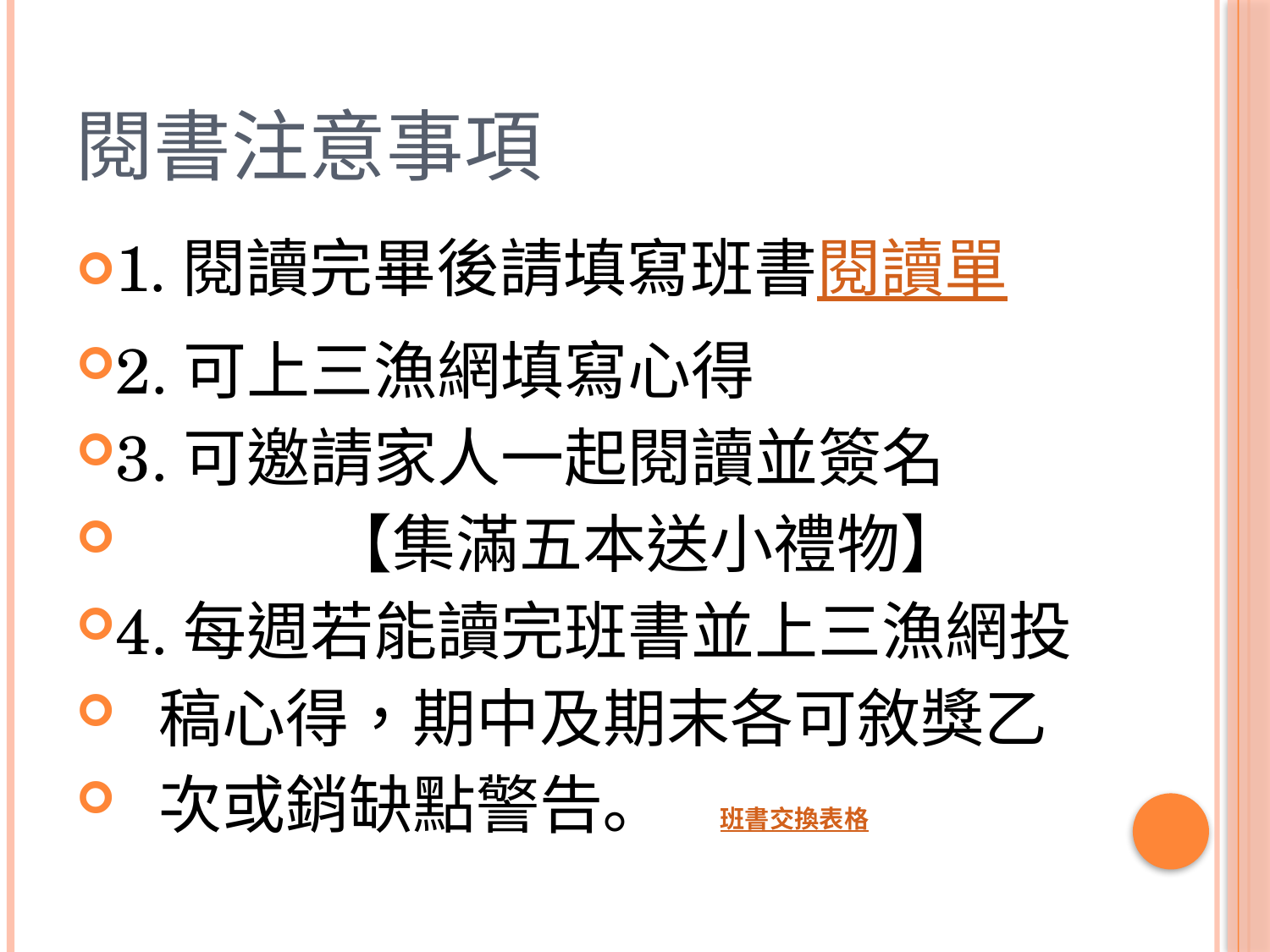

# 閱書注意事項
1.閱讀完畢後請填寫班書閱讀單
2.可上三漁網填寫心得
3.可邀請家人一起閱讀並簽名
              【集滿五本送小禮物】
4.每週若能讀完班書並上三漁網投
  稿心得，期中及期末各可敘獎乙
  次或銷缺點警告｡      班書交換表格